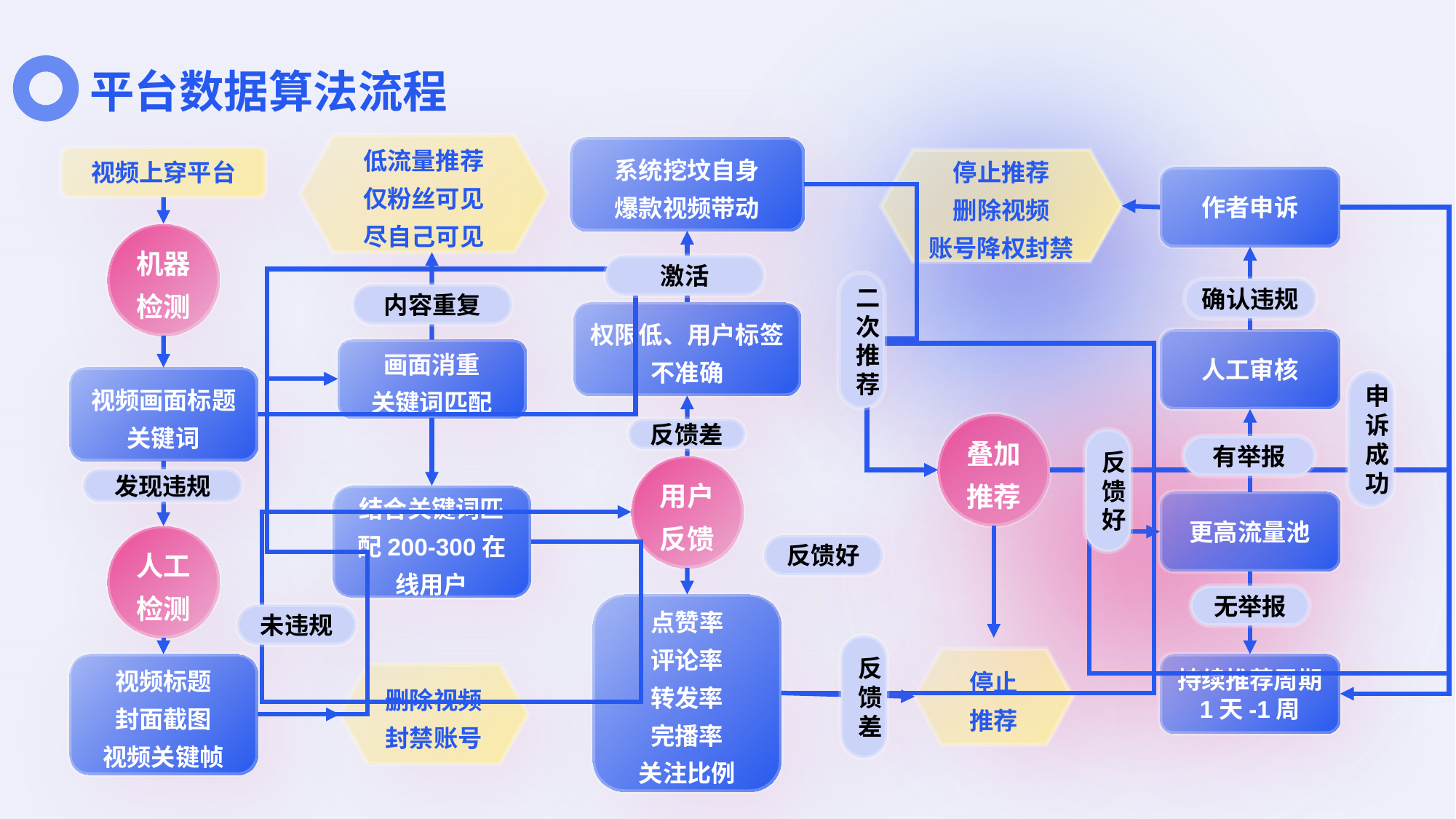

# 平台数据算法流程
低流量推荐
仅粉丝可见
尽自己可见
系统挖坟自身
爆款视频带动
视频上穿平台
停止推荐
删除视频
账号降权封禁
作者申诉
机器检测
激活
二次推荐
确认违规
内容重复
权限低、用户标签不准确
人工审核
画面消重
关键词匹配
视频画面标题关键词
申诉
成功
叠加
推荐
反馈差
反馈好
有举报
用户反馈
发现违规
结合关键词匹配200-300在线用户
更高流量池
人工检测
反馈好
无举报
点赞率
评论率
转发率
完播率
关注比例
未违规
反馈差
停止
推荐
视频标题
封面截图
视频关键帧
持续推荐周期
1天-1周
删除视频
封禁账号